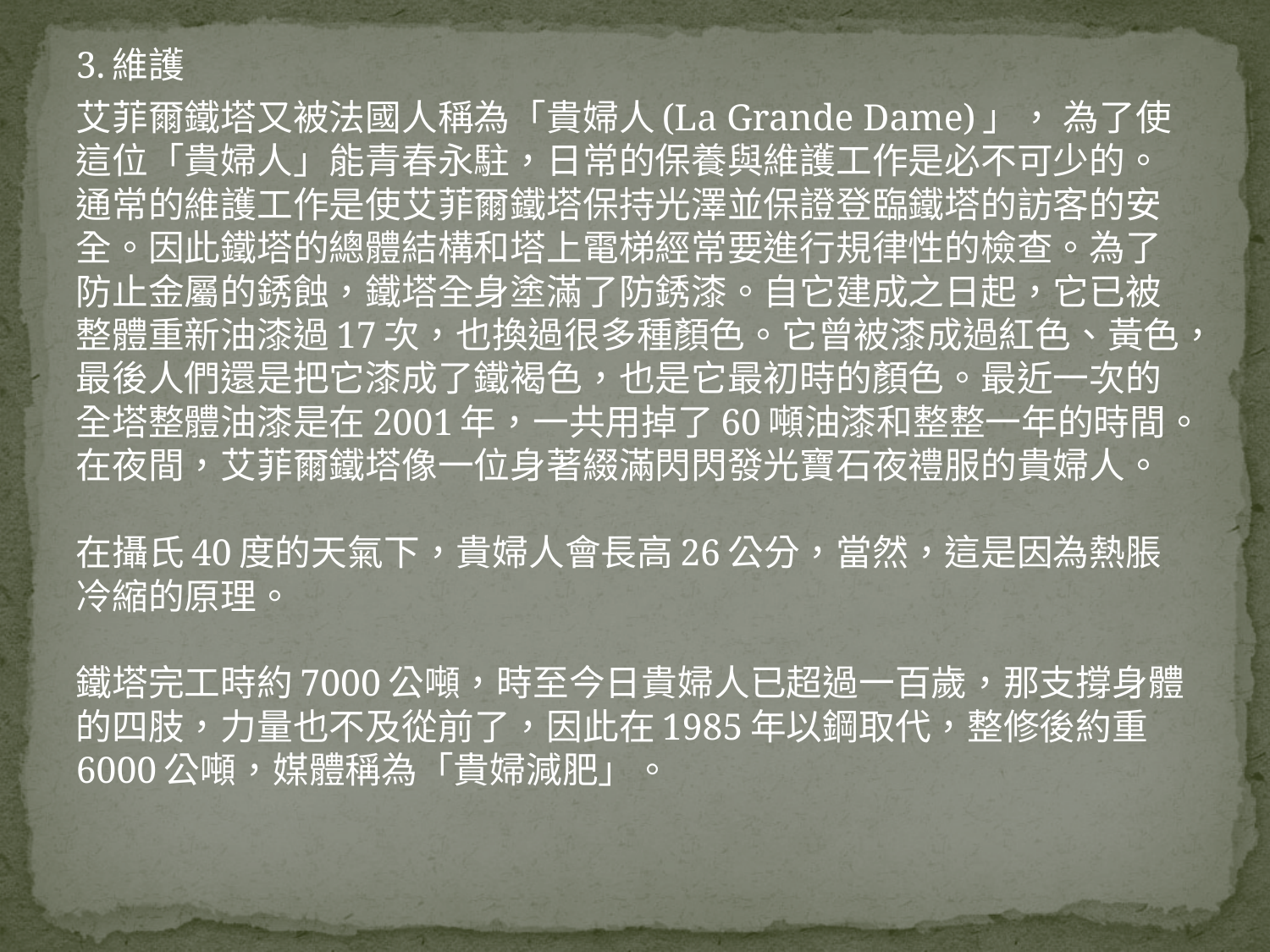

3.維護
艾菲爾鐵塔又被法國人稱為「貴婦人(La Grande Dame)」， 為了使這位「貴婦人」能青春永駐，日常的保養與維護工作是必不可少的。通常的維護工作是使艾菲爾鐵塔保持光澤並保證登臨鐵塔的訪客的安全。因此鐵塔的總體結構和塔上電梯經常要進行規律性的檢查。為了防止金屬的銹蝕，鐵塔全身塗滿了防銹漆。自它建成之日起，它已被整體重新油漆過17次，也換過很多種顏色。它曾被漆成過紅色、黃色，最後人們還是把它漆成了鐵褐色，也是它最初時的顏色。最近一次的全塔整體油漆是在2001年，一共用掉了60噸油漆和整整一年的時間。在夜間，艾菲爾鐵塔像一位身著綴滿閃閃發光寶石夜禮服的貴婦人。 
在攝氏40度的天氣下，貴婦人會長高26公分，當然，這是因為熱脹冷縮的原理。 
鐵塔完工時約7000公噸，時至今日貴婦人已超過一百歲，那支撐身體的四肢，力量也不及從前了，因此在1985年以鋼取代，整修後約重6000公噸，媒體稱為「貴婦減肥」。